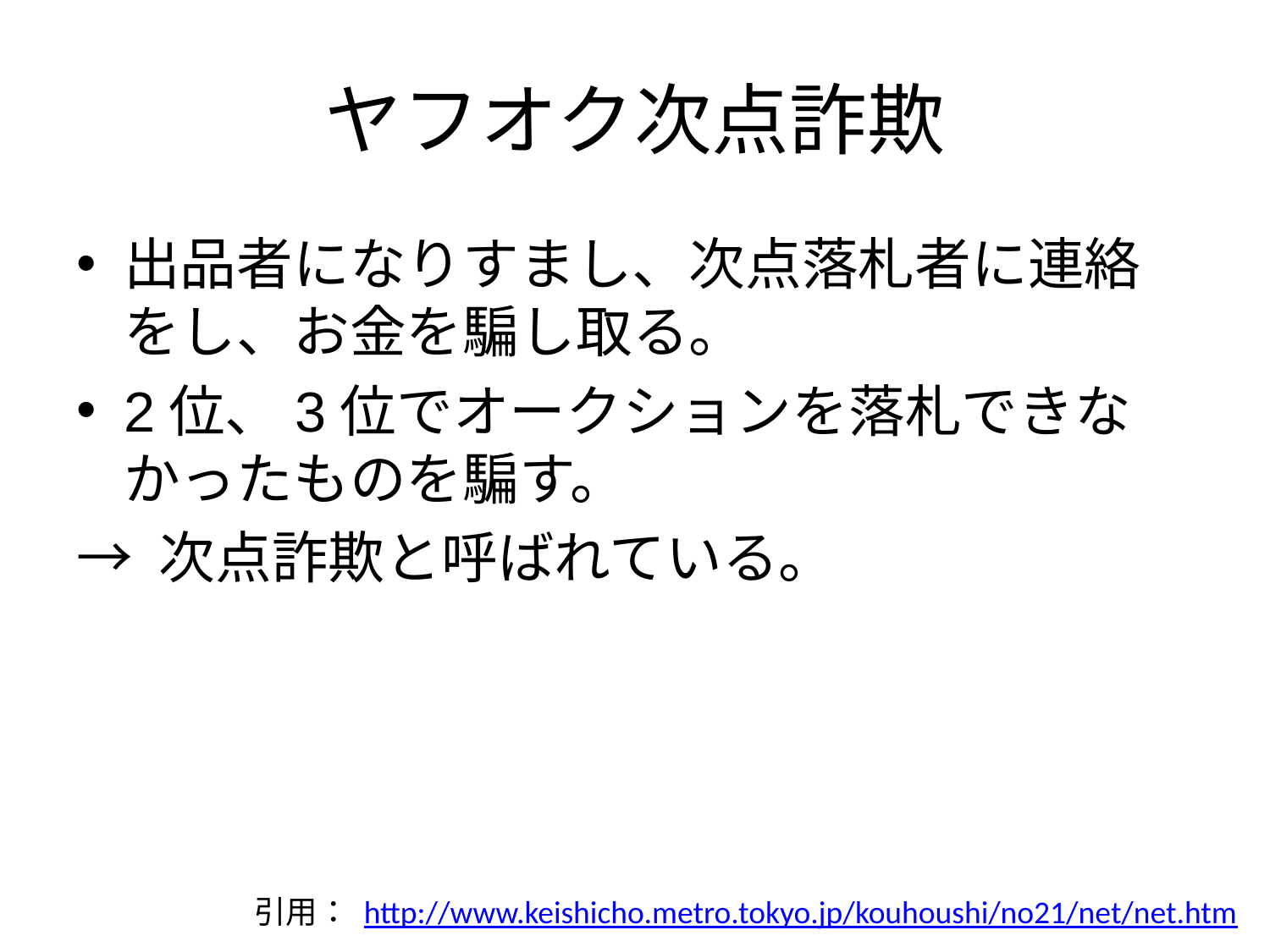

# ヤフオク次点詐欺
出品者になりすまし、次点落札者に連絡をし、お金を騙し取る。
2位、3位でオークションを落札できなかったものを騙す。
→ 次点詐欺と呼ばれている。
引用： http://www.keishicho.metro.tokyo.jp/kouhoushi/no21/net/net.htm